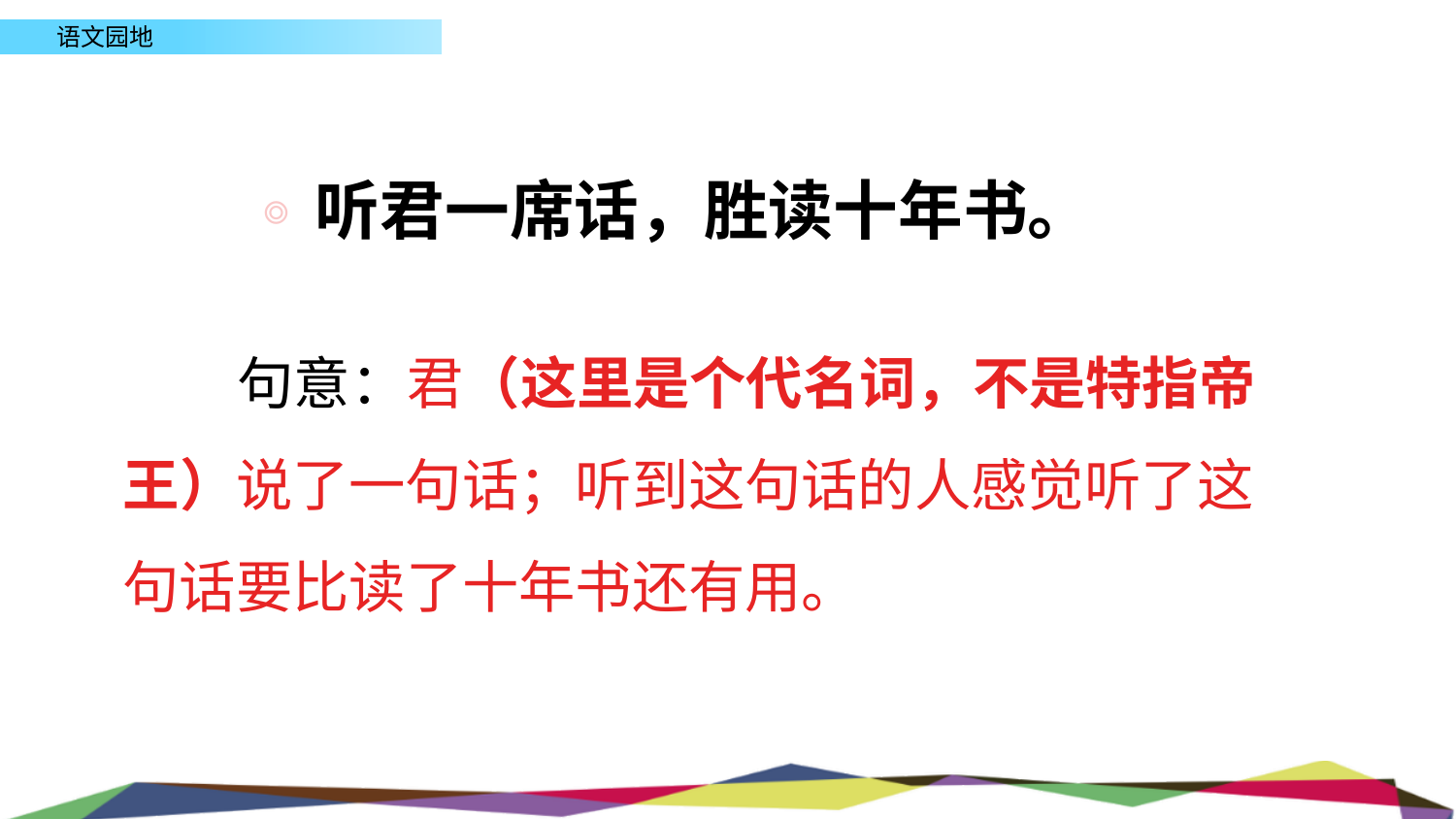

听君一席话，胜读十年书。
句意：君（这里是个代名词，不是特指帝王）说了一句话；听到这句话的人感觉听了这句话要比读了十年书还有用。